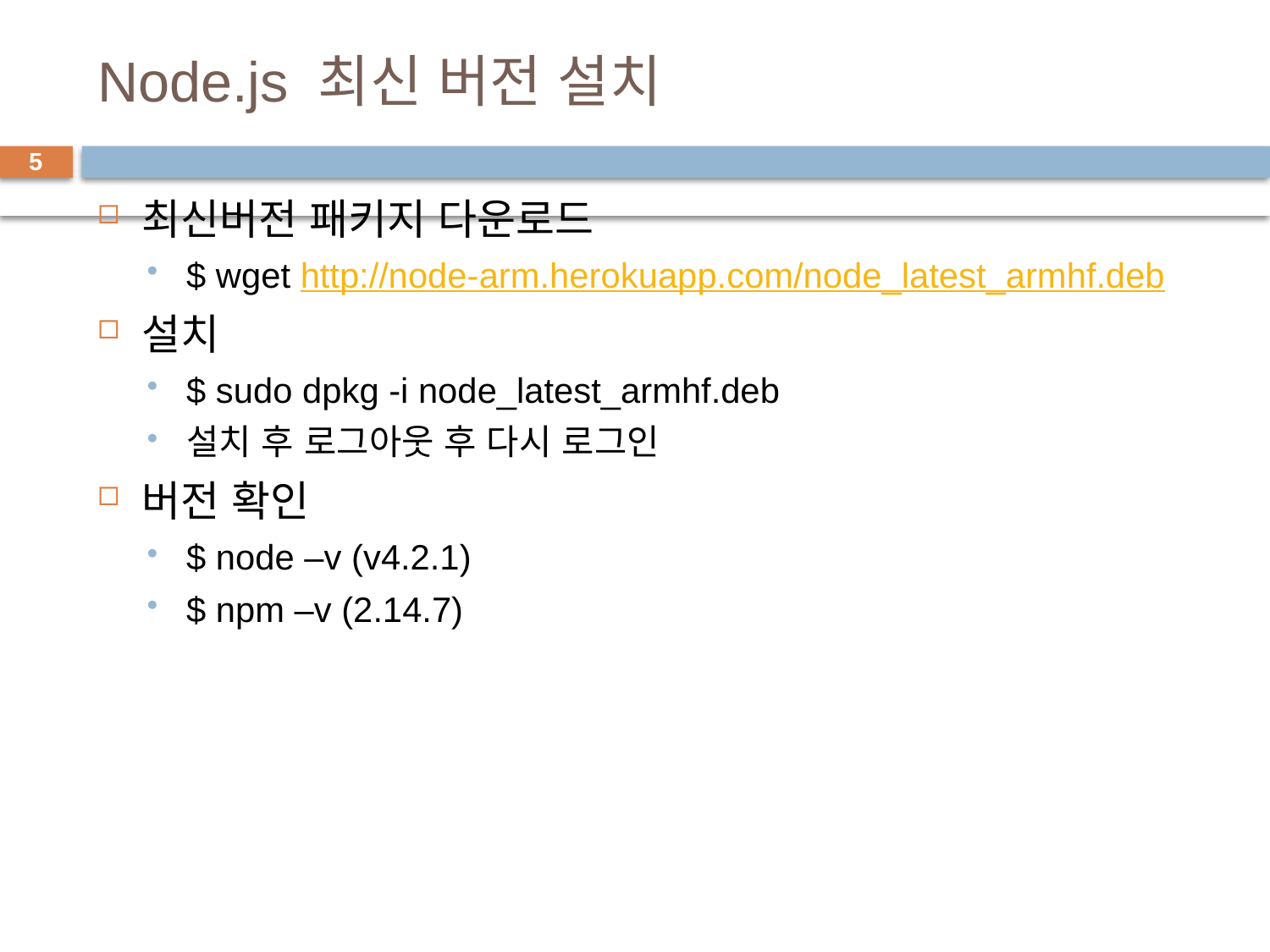

# Node.js 최신 버전 설치
5
최신버전 패키지 다운로드
$ wget http://node-arm.herokuapp.com/node_latest_armhf.deb
설치
$ sudo dpkg -i node_latest_armhf.deb
설치 후 로그아웃 후 다시 로그인
버전 확인
$ node –v (v4.2.1)
$ npm –v (2.14.7)